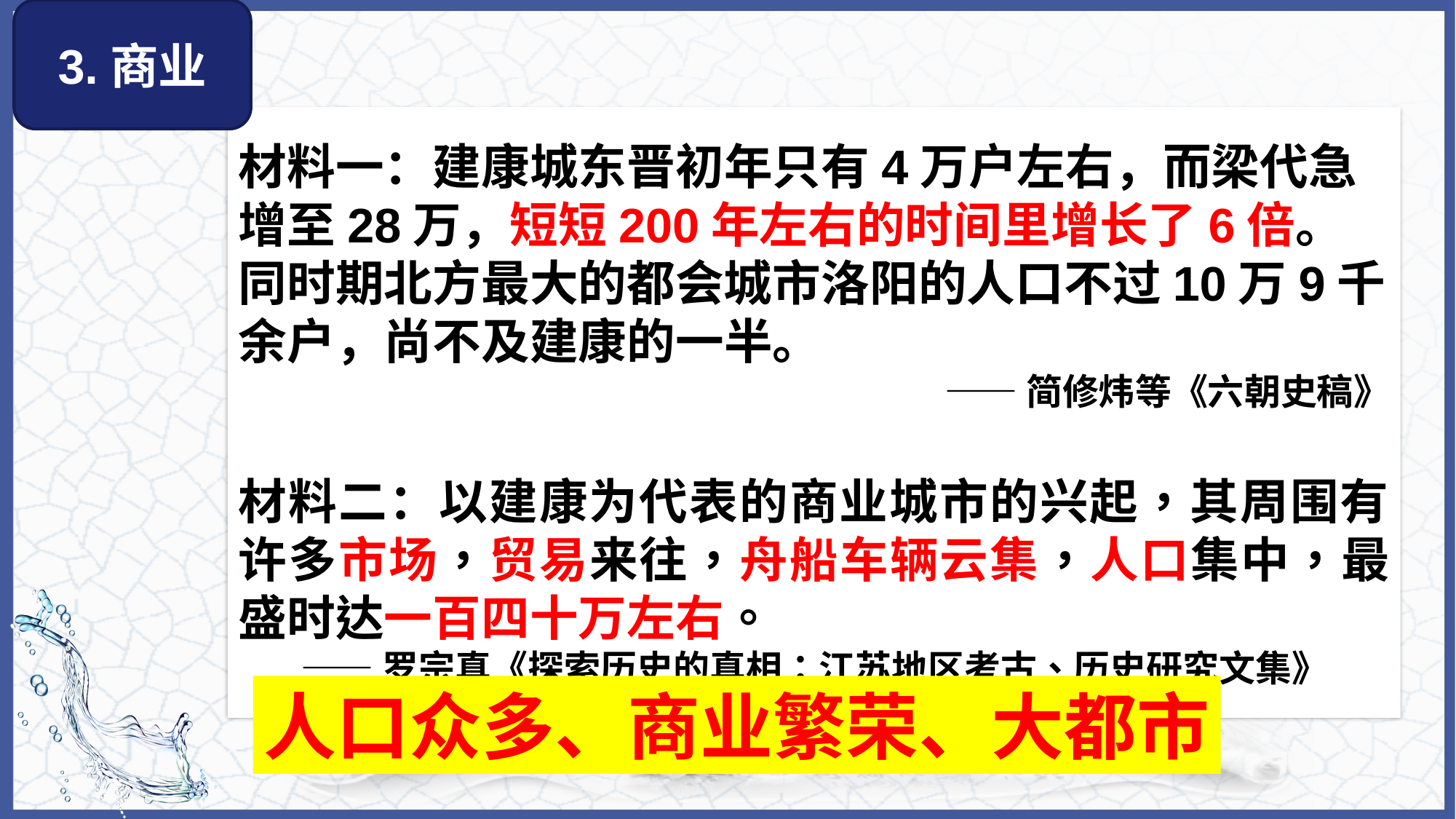

3.商业
材料一：建康城东晋初年只有4万户左右，而梁代急增至28万，短短200年左右的时间里增长了6倍。同时期北方最大的都会城市洛阳的人口不过10万9千余户，尚不及建康的一半。
——简修炜等《六朝史稿》

材料二：以建康为代表的商业城市的兴起，其周围有许多市场，贸易来往，舟船车辆云集，人口集中，最盛时达一百四十万左右。
         ——罗宗真《探索历史的真相：江苏地区考古、历史研究文集》
人口众多、商业繁荣、大都市